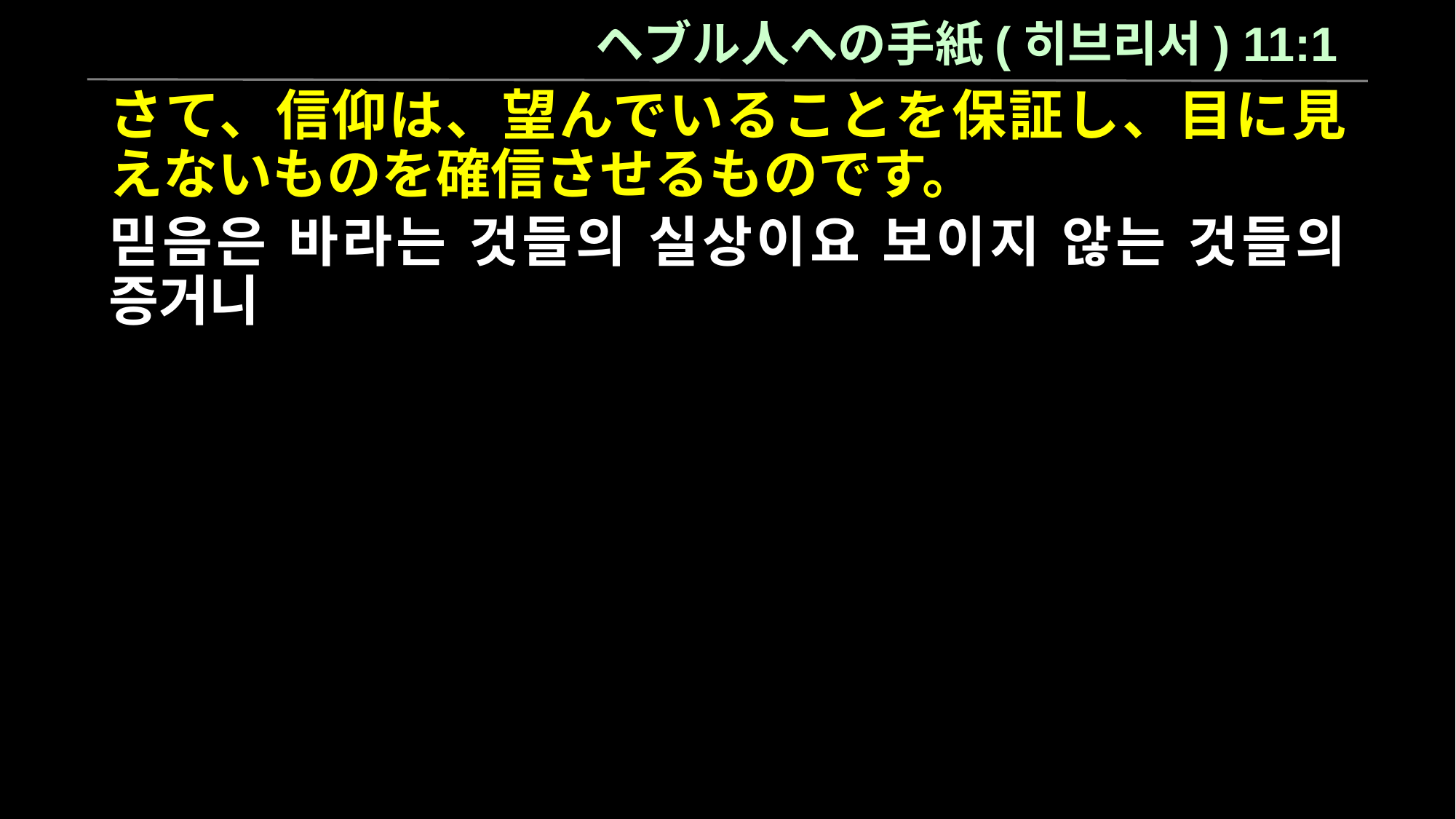

ヘブル人への手紙(히브리서) 11:1

さて、信仰は、望んでいることを保証し、目に見えないものを確信させるものです。
믿음은 바라는 것들의 실상이요 보이지 않는 것들의 증거니